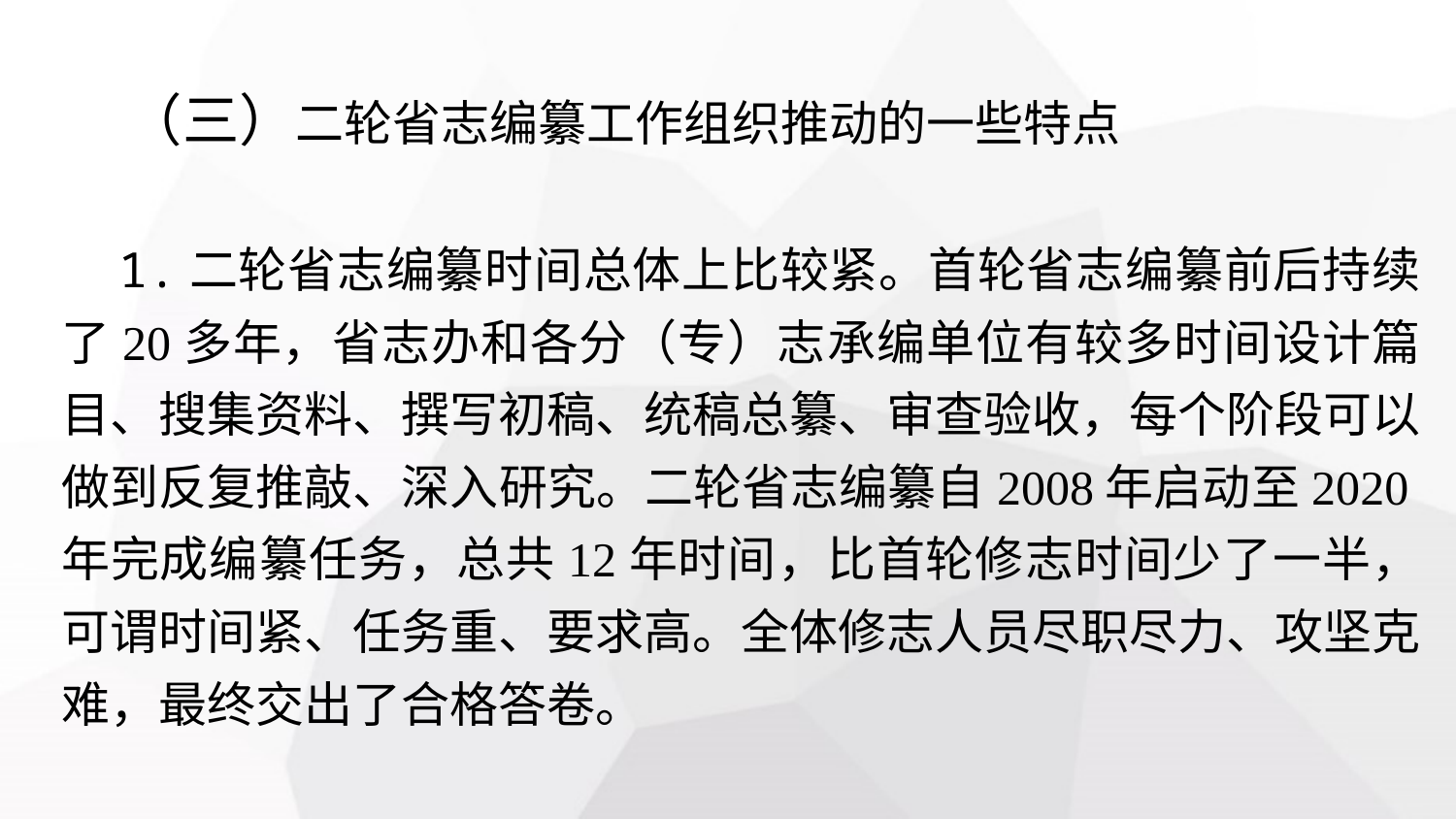

（三）二轮省志编纂工作组织推动的一些特点

    1.二轮省志编纂时间总体上比较紧。首轮省志编纂前后持续了20多年，省志办和各分（专）志承编单位有较多时间设计篇目、搜集资料、撰写初稿、统稿总纂、审查验收，每个阶段可以做到反复推敲、深入研究。二轮省志编纂自2008年启动至2020年完成编纂任务，总共12年时间，比首轮修志时间少了一半，可谓时间紧、任务重、要求高。全体修志人员尽职尽力、攻坚克难，最终交出了合格答卷。